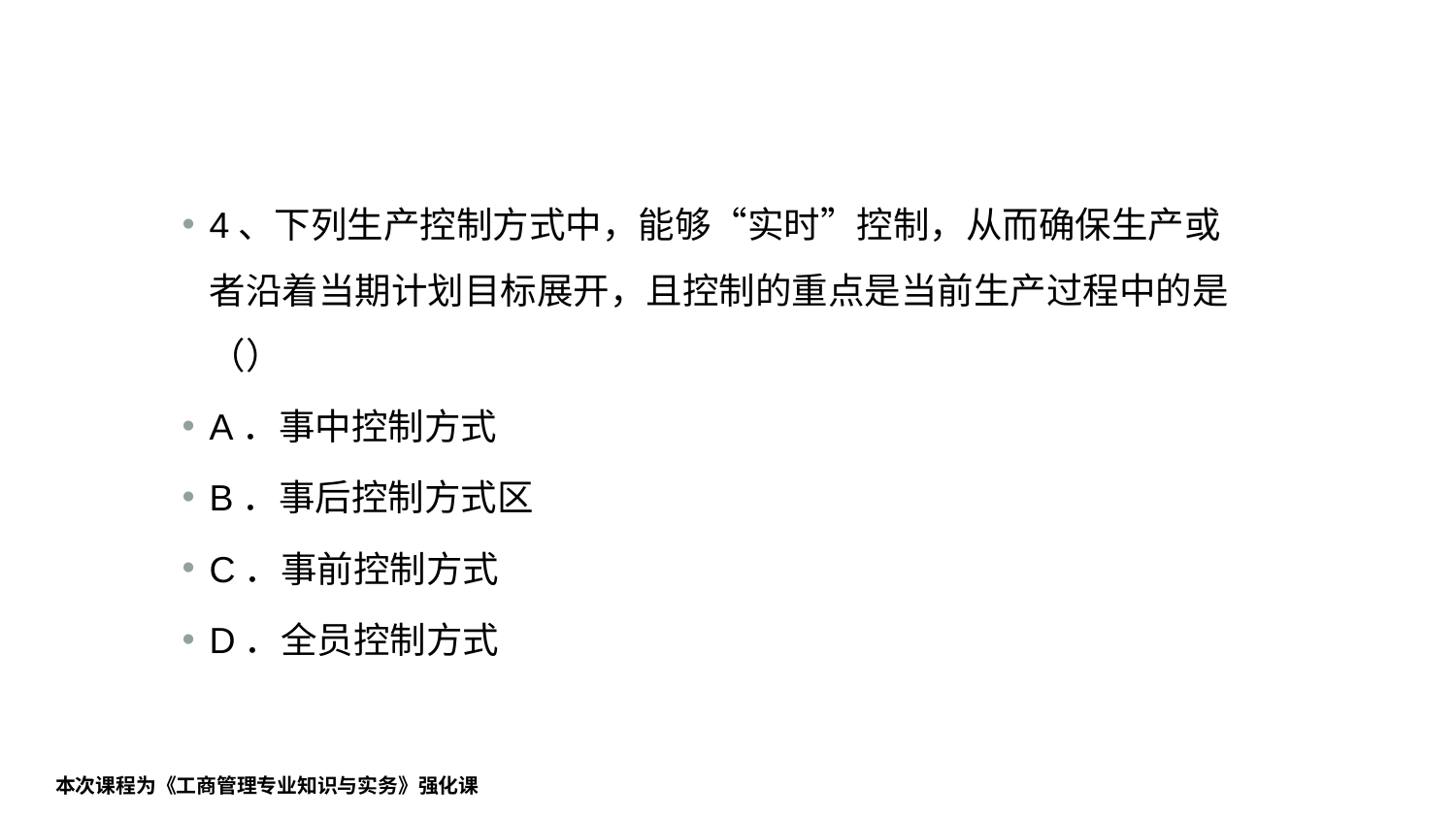

#
4、下列生产控制方式中，能够“实时”控制，从而确保生产或者沿着当期计划目标展开，且控制的重点是当前生产过程中的是（）
A．事中控制方式
B．事后控制方式区
C．事前控制方式
D．全员控制方式